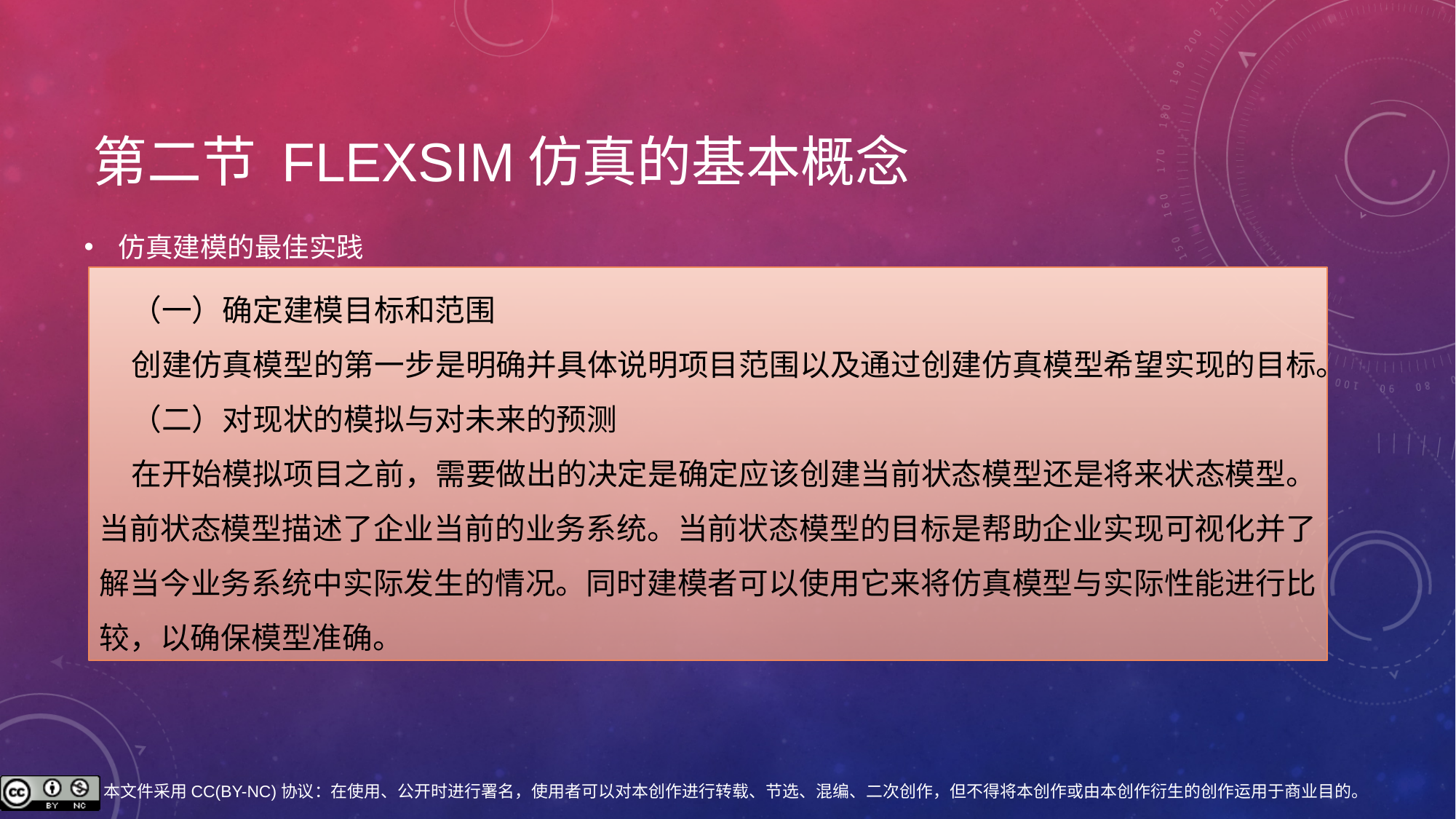

# 第二节 Flexsim仿真的基本概念
仿真建模的最佳实践
（一）确定建模目标和范围
创建仿真模型的第一步是明确并具体说明项目范围以及通过创建仿真模型希望实现的目标。
（二）对现状的模拟与对未来的预测
在开始模拟项目之前，需要做出的决定是确定应该创建当前状态模型还是将来状态模型。当前状态模型描述了企业当前的业务系统。当前状态模型的目标是帮助企业实现可视化并了解当今业务系统中实际发生的情况。同时建模者可以使用它来将仿真模型与实际性能进行比较，以确保模型准确。